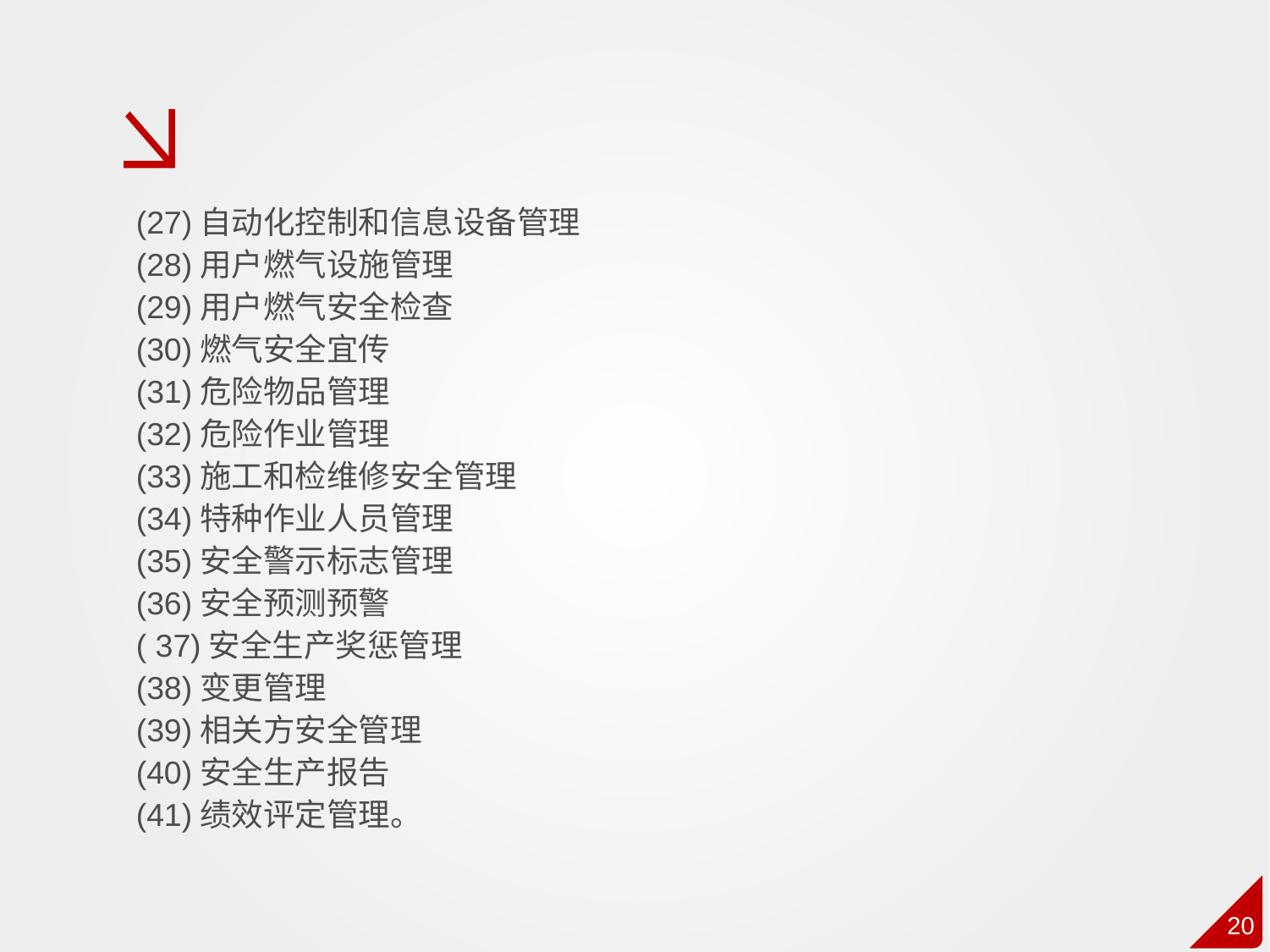

(27)自动化控制和信息设备管理
(28)用户燃气设施管理
(29)用户燃气安全检查
(30)燃气安全宜传
(31)危险物品管理
(32)危险作业管理
(33)施工和检维修安全管理
(34)特种作业人员管理
(35)安全警示标志管理
(36)安全预测预警
( 37)安全生产奖惩管理
(38)变更管理
(39)相关方安全管理
(40)安全生产报告
(41)绩效评定管理。